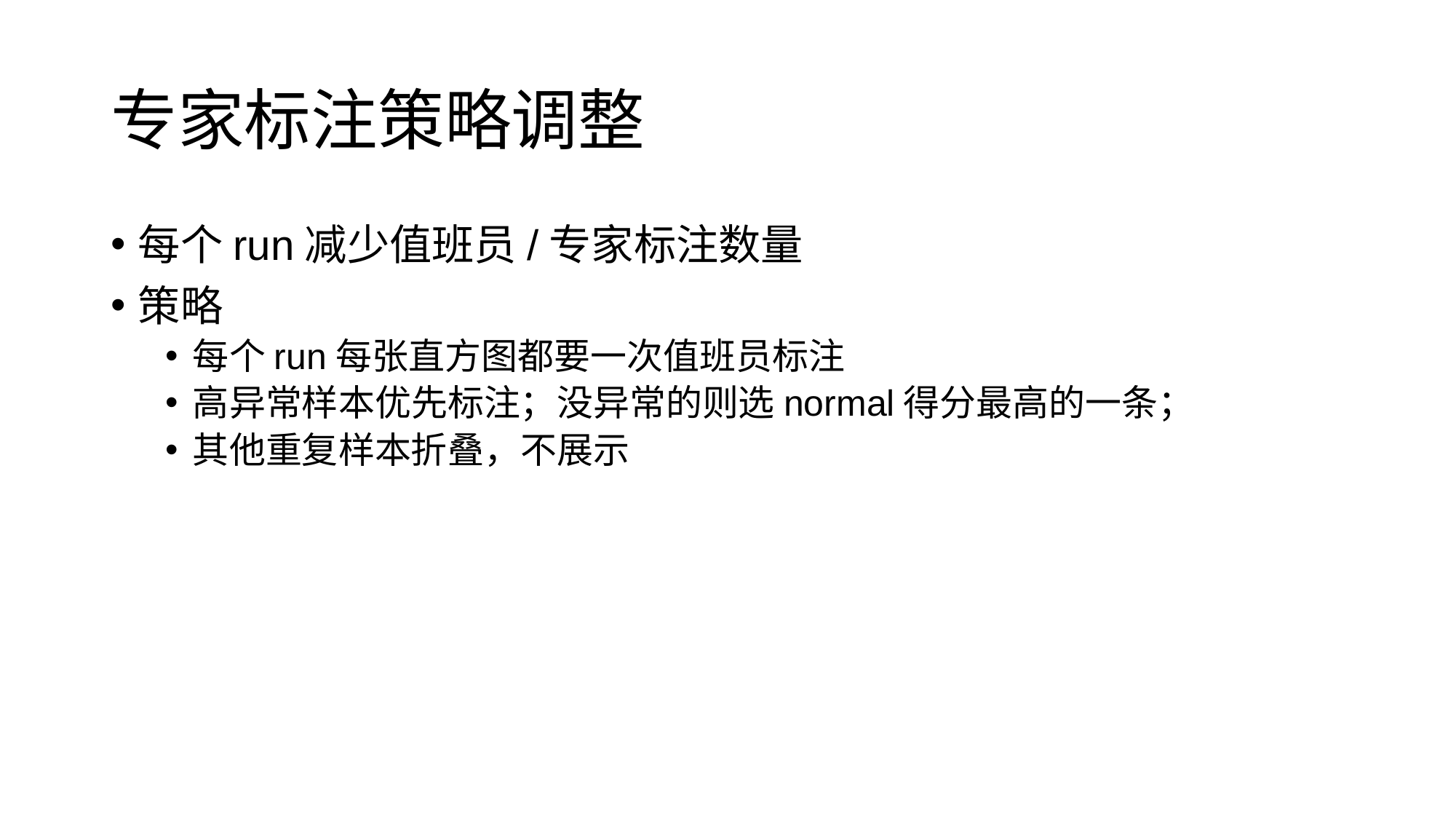

# 专家标注策略调整
每个run减少值班员/专家标注数量
策略
每个run每张直方图都要一次值班员标注
高异常样本优先标注；没异常的则选normal得分最高的一条；
其他重复样本折叠，不展示